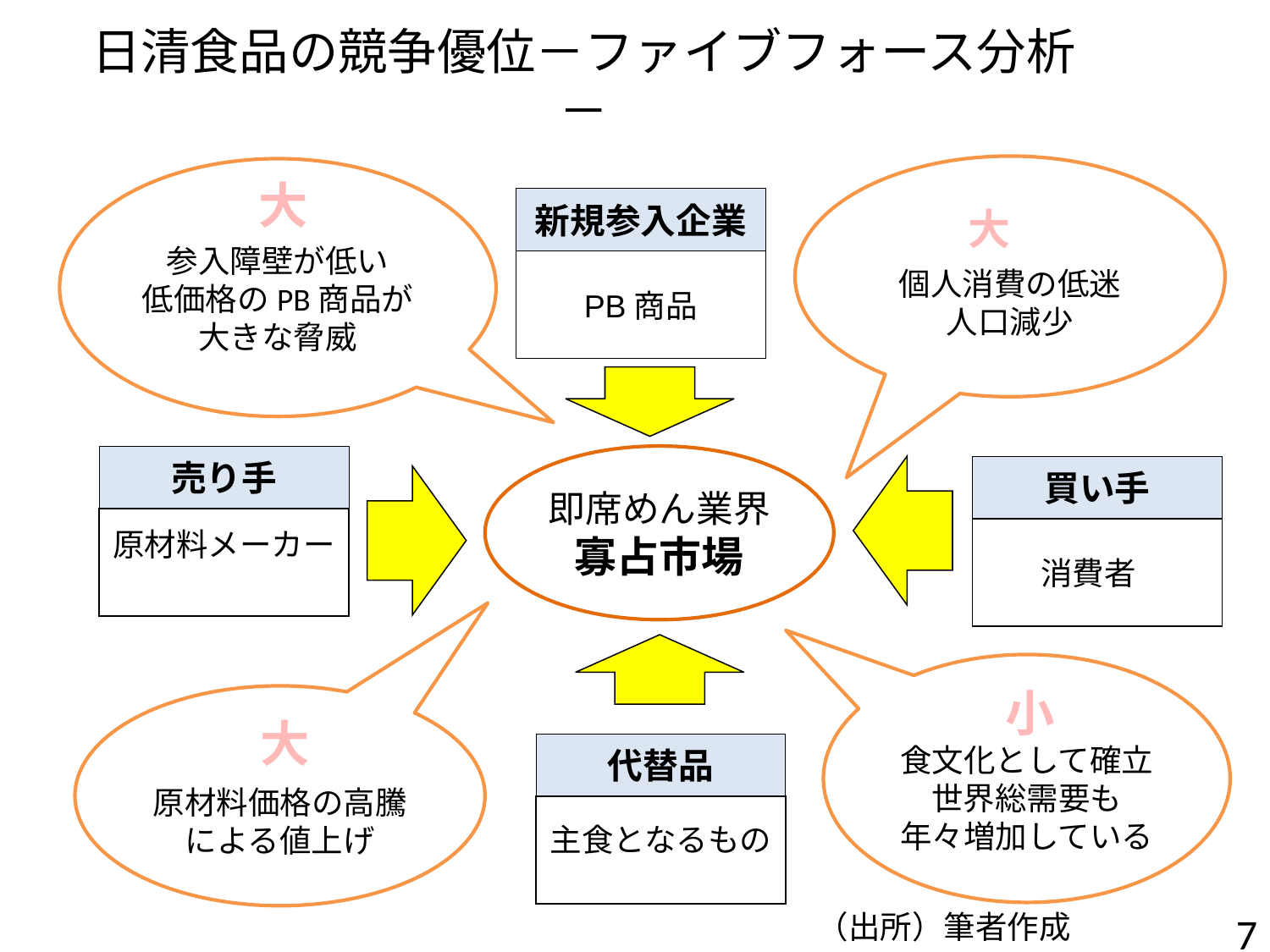

# 日清食品の競争優位－ファイブフォース分析－

個人消費の低迷
人口減少

参入障壁が低い
低価格のPB商品が
大きな脅威

大
新規参入企業
PB商品
大

即席めん業界
寡占市場
売り手
原材料メーカー

買い手
消費者

食文化として確立
世界総需要も
年々増加している
小

原材料価格の高騰
による値上げ
大
代替品
主食となるもの
（出所）筆者作成
7